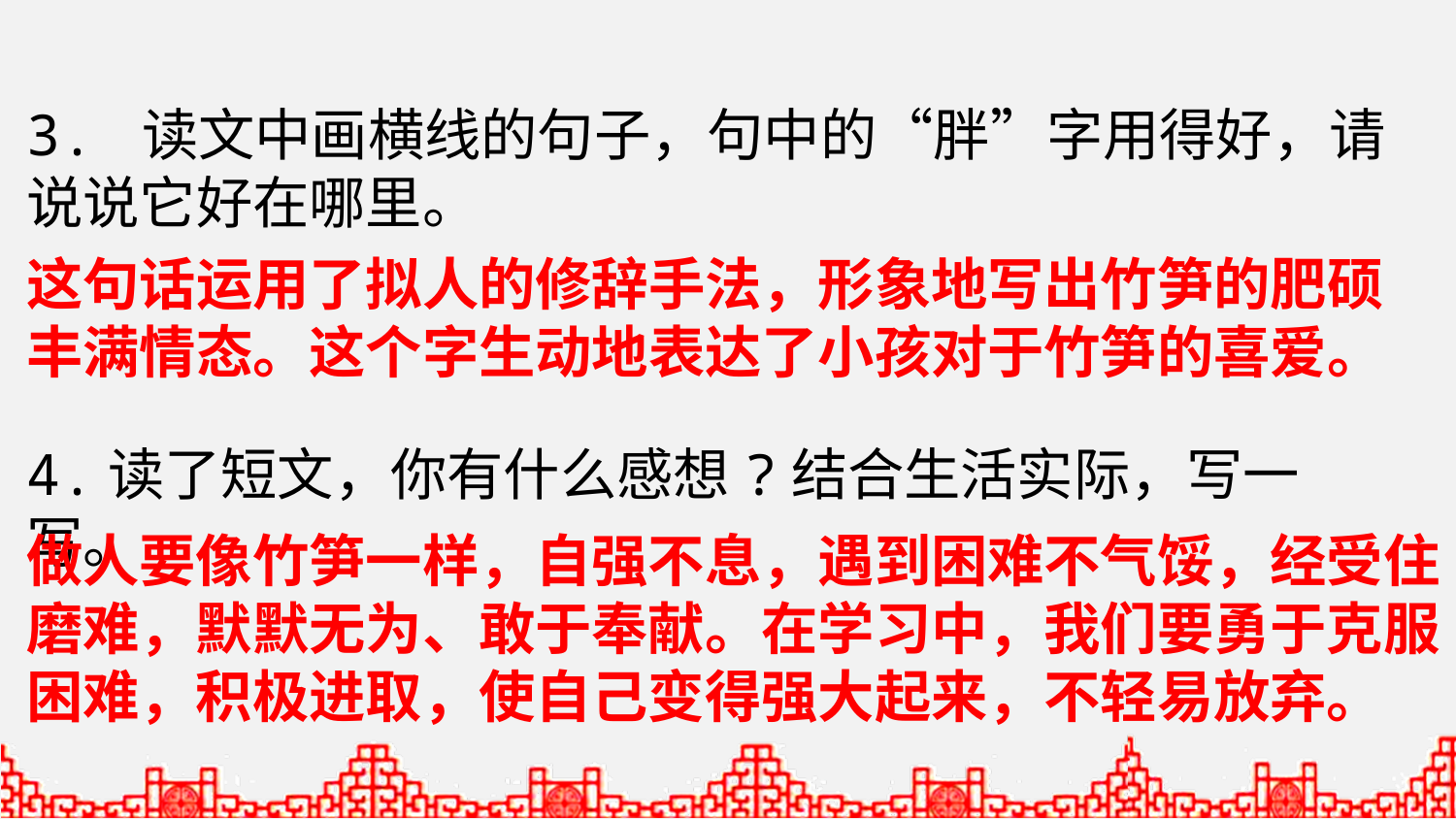

3. 读文中画横线的句子，句中的“胖”字用得好，请说说它好在哪里。

4.读了短文，你有什么感想?结合生活实际，写一写。
这句话运用了拟人的修辞手法，形象地写出竹笋的肥硕丰满情态。这个字生动地表达了小孩对于竹笋的喜爱。
做人要像竹笋一样，自强不息，遇到困难不气馁，经受住磨难，默默无为、敢于奉献。在学习中，我们要勇于克服困难，积极进取，使自己变得强大起来，不轻易放弃。